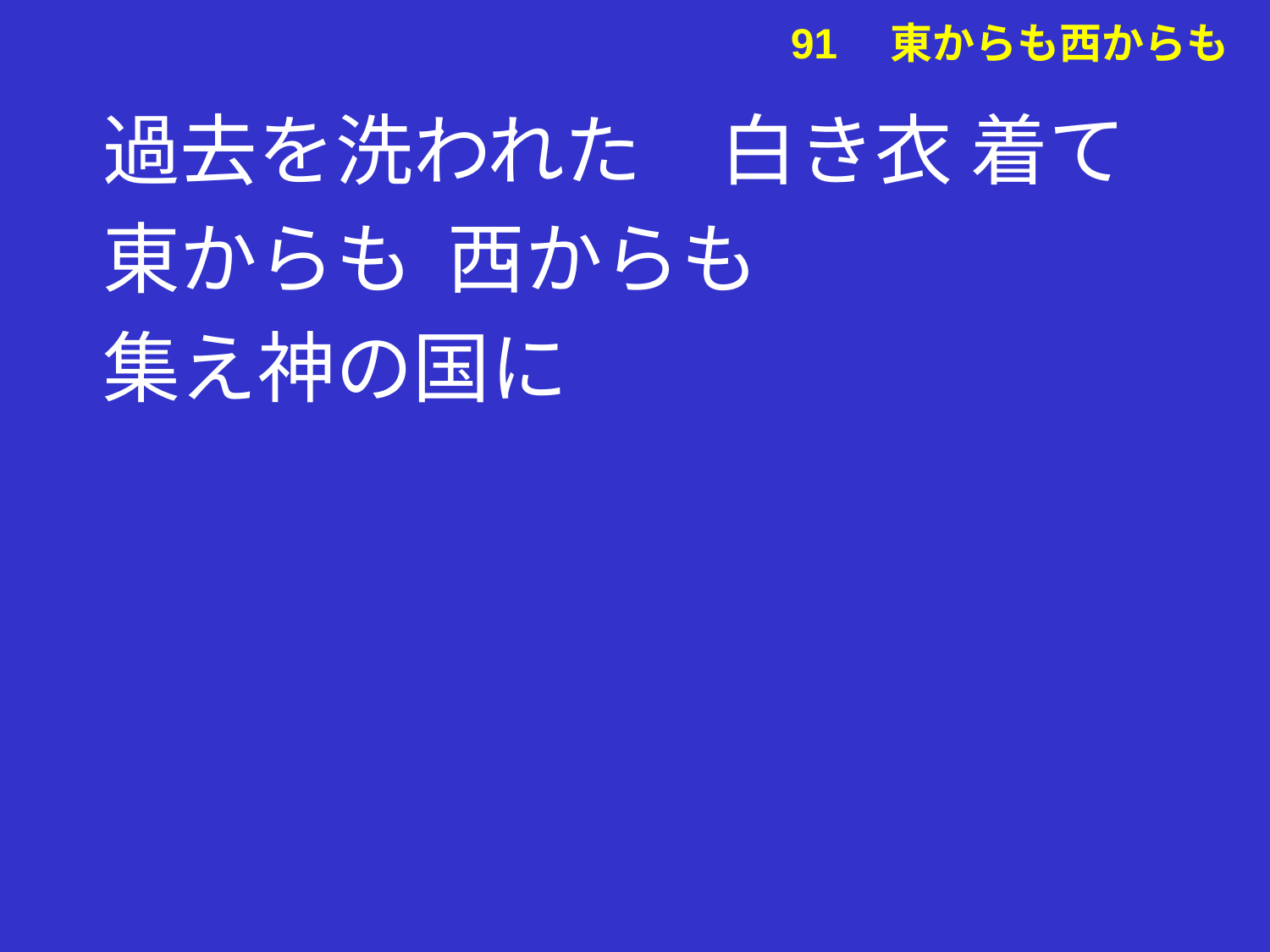

過去を洗われた　白き衣 着て
東からも  西からも
集え神の国に

# 91　東からも西からも